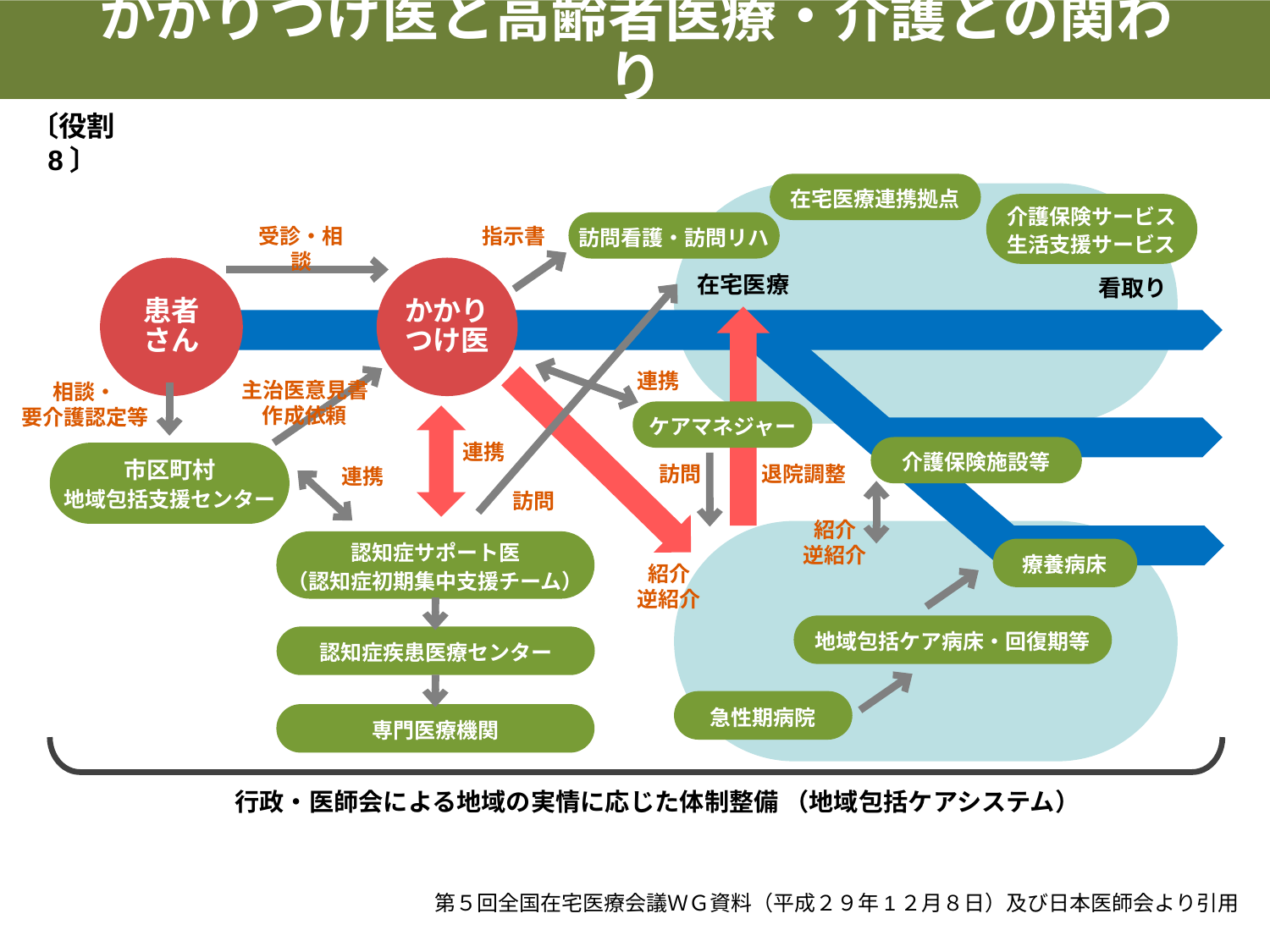

かかりつけ医と高齢者医療・介護との関わり
〔役割 8〕

在宅医療連携拠点

介護保険サービス
生活支援サービス
訪問看護・訪問リハ
受診・相談
指示書
患者
さん
かかり
つけ医
在宅医療
看取り

連携
主治医意見書
作成依頼
相談・
要介護認定等
ケアマネジャー

連携
介護保険施設等
市区町村
地域包括支援センター
訪問
退院調整
連携
訪問
紹介
逆紹介

認知症サポート医
（認知症初期集中支援チーム）
療養病床
紹介
逆紹介
地域包括ケア病床・回復期等
認知症疾患医療センター
急性期病院
専門医療機関
行政・医師会による地域の実情に応じた体制整備 （地域包括ケアシステム）
第５回全国在宅医療会議ＷＧ資料（平成２９年1２月８日）及び日本医師会より引用